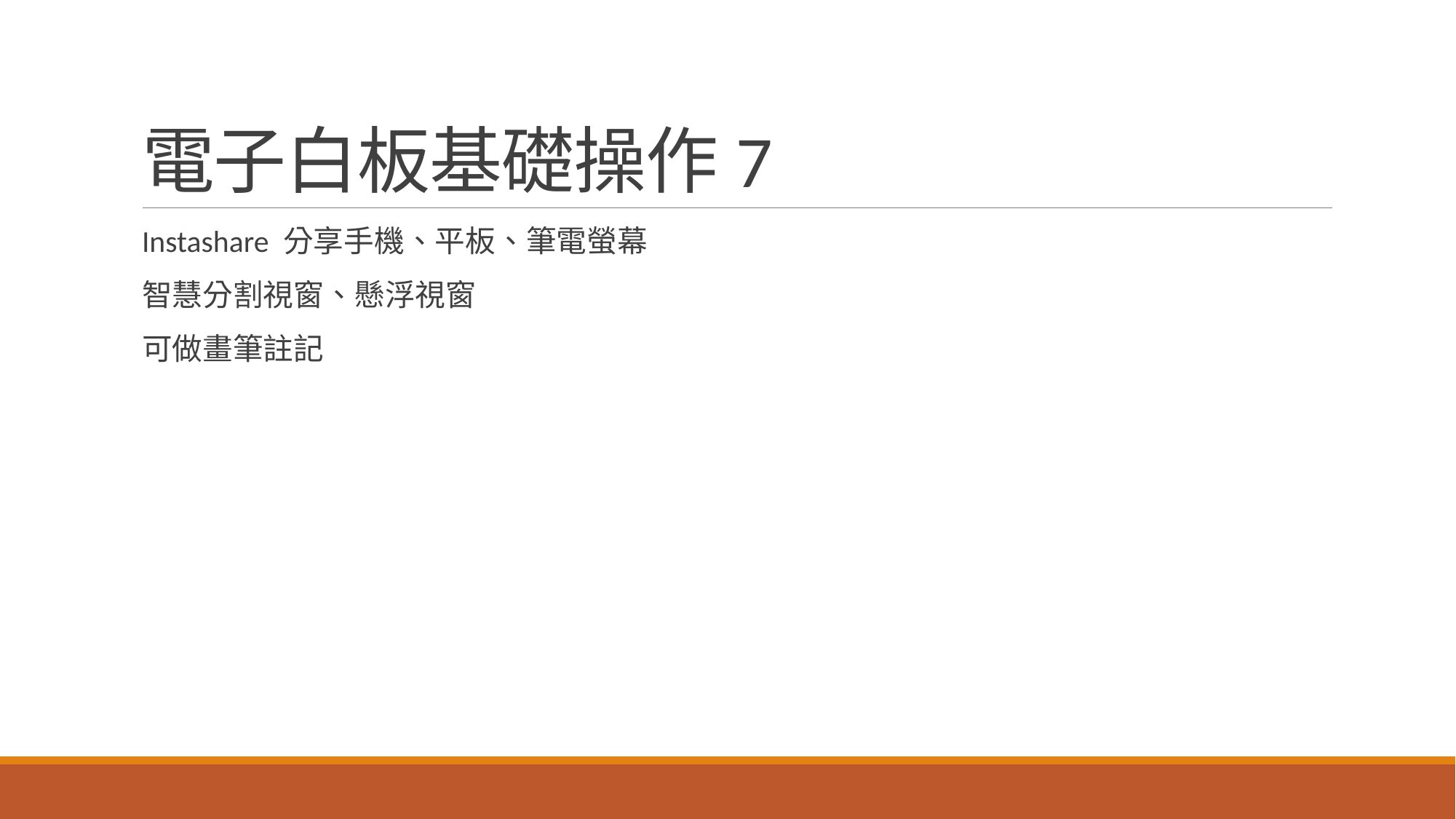

# 電子白板基礎操作7
Instashare 分享手機、平板、筆電螢幕
智慧分割視窗、懸浮視窗
可做畫筆註記